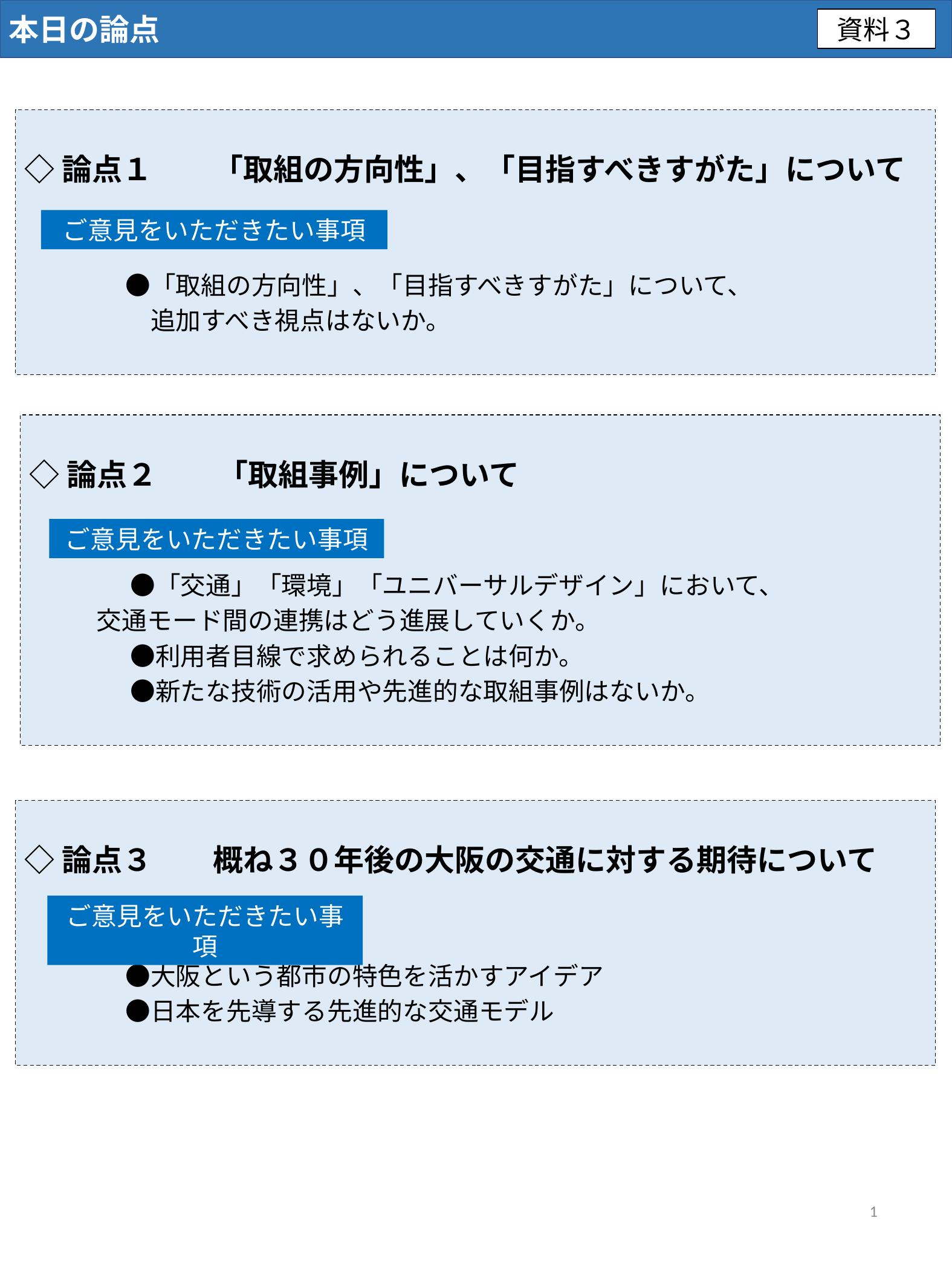

本日の論点
資料３

◇論点１　　「取組の方向性」、「目指すべきすがた」について

　　　　●「取組の方向性」、「目指すべきすがた」について、
　　　　　追加すべき視点はないか。

ご意見をいただきたい事項

◇論点２　　「取組事例」について

　　　　●「交通」「環境」「ユニバーサルデザイン」において、
           交通モード間の連携はどう進展していくか。
　　　　●利用者目線で求められることは何か。
　　　　●新たな技術の活用や先進的な取組事例はないか。

ご意見をいただきたい事項

◇論点３　　概ね３０年後の大阪の交通に対する期待について

　　　　●大阪という都市の特色を活かすアイデア
　　　　●日本を先導する先進的な交通モデル

ご意見をいただきたい事項
1